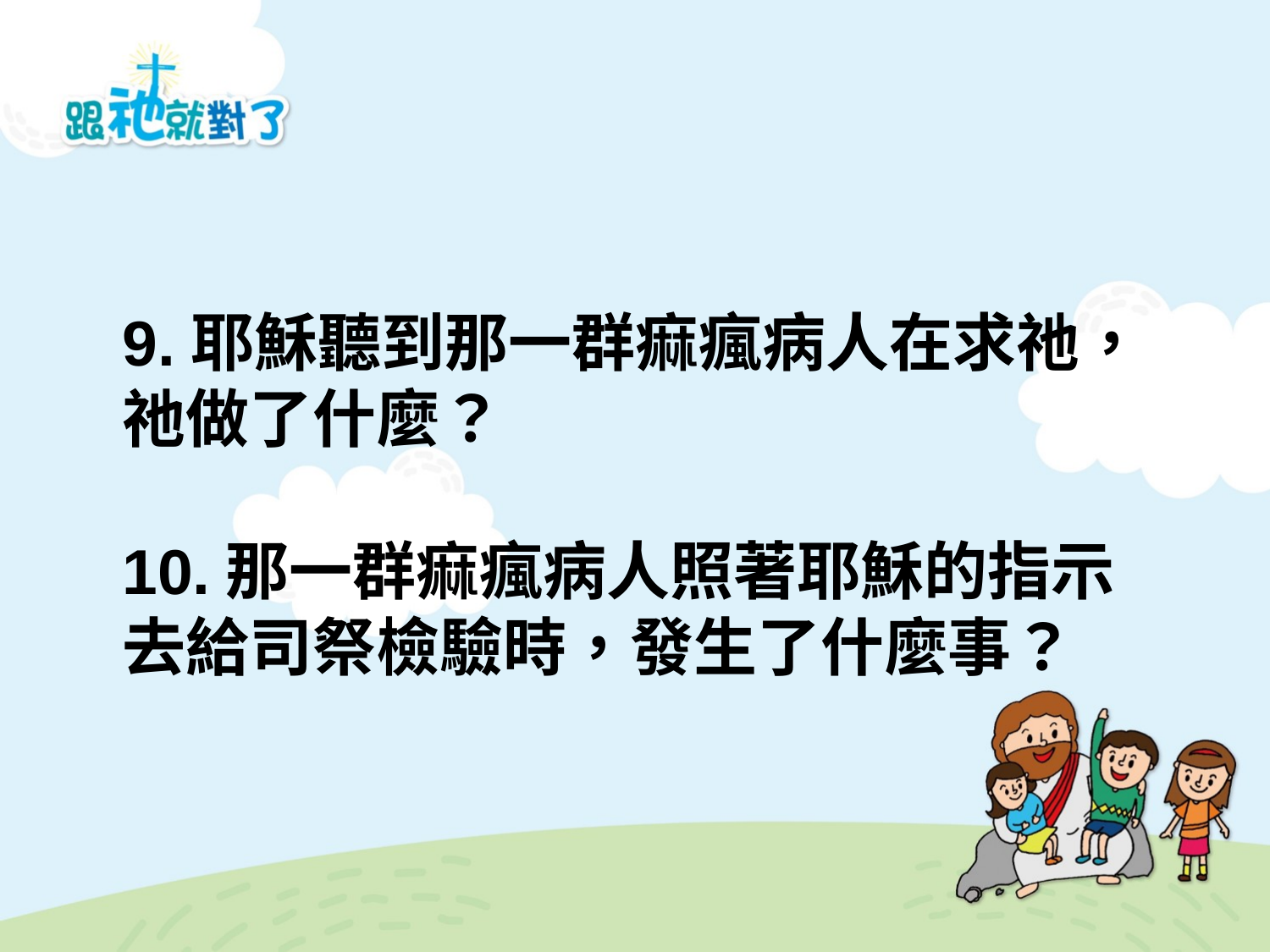

9.耶穌聽到那一群痲瘋病人在求祂，祂做了什麼？

10.那一群痲瘋病人照著耶穌的指示去給司祭檢驗時，發生了什麼事？